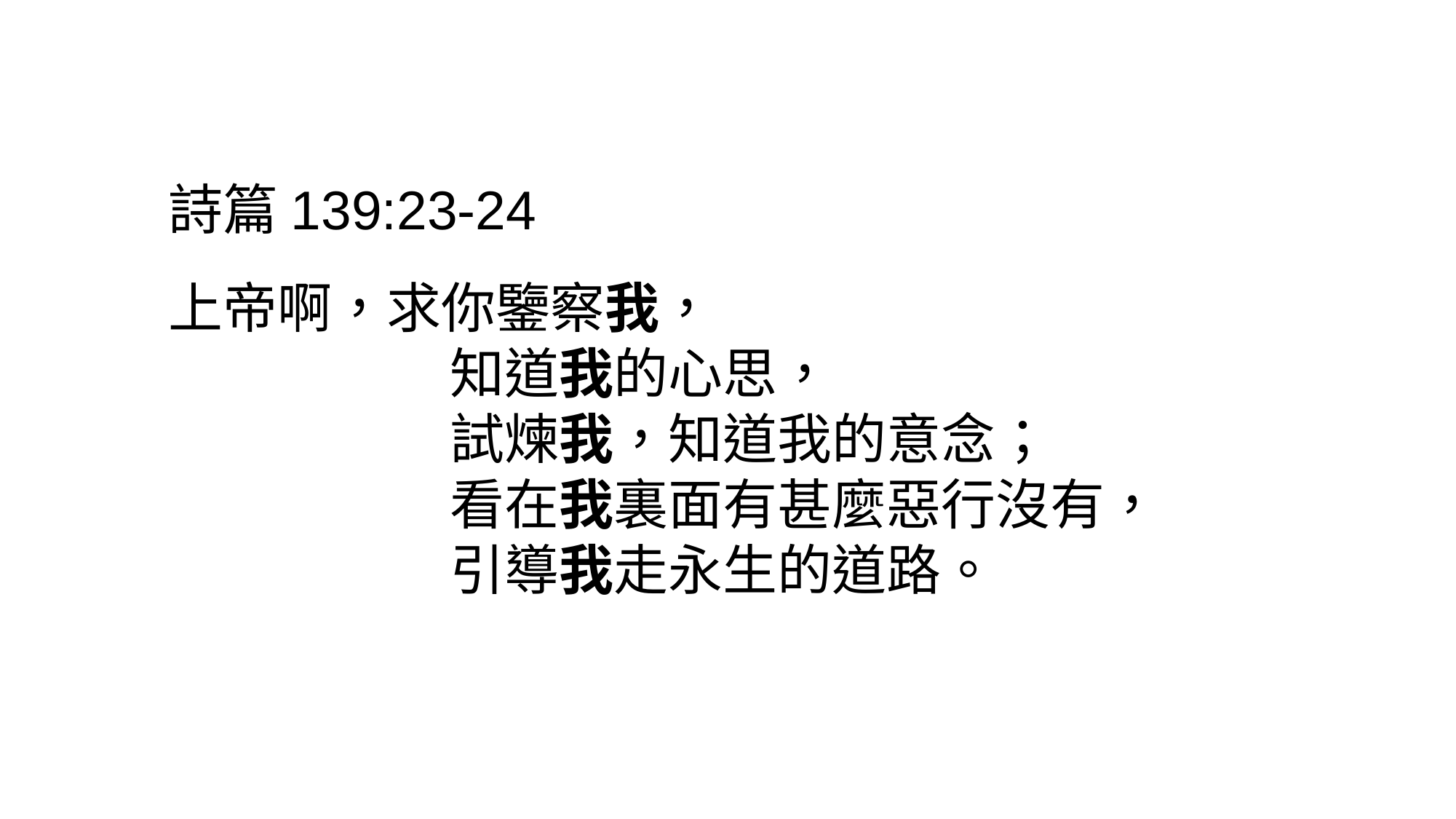

詩篇139:23-24

上帝啊，求你鑒察我，
                      知道我的心思，
                      試煉我，知道我的意念；
                      看在我裏面有甚麼惡行沒有，
                      引導我走永生的道路。